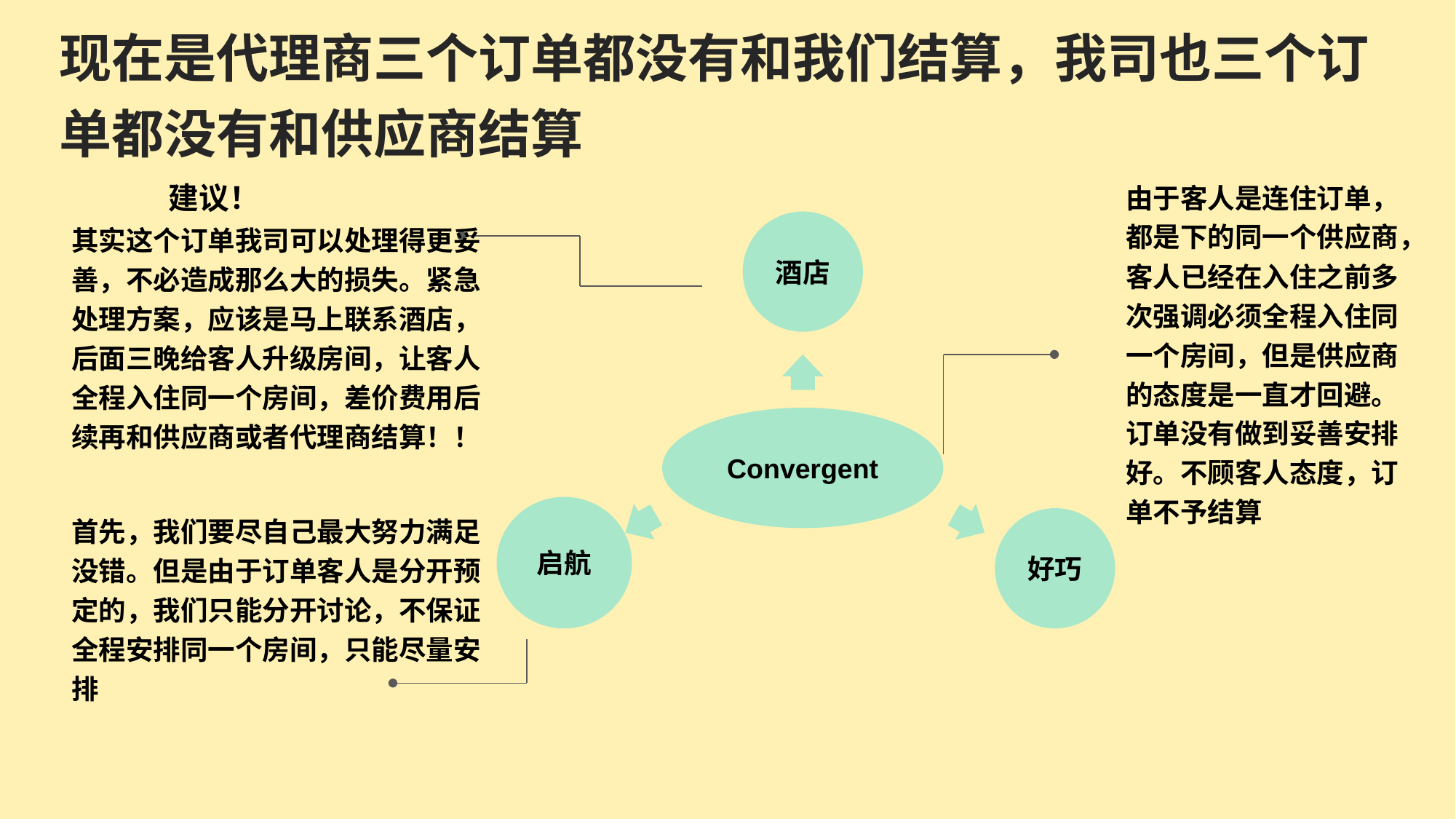

# 现在是代理商三个订单都没有和我们结算，我司也三个订单都没有和供应商结算
由于客人是连住订单，都是下的同一个供应商，客人已经在入住之前多次强调必须全程入住同一个房间，但是供应商的态度是一直才回避。订单没有做到妥善安排好。不顾客人态度，订单不予结算
建议！
其实这个订单我司可以处理得更妥善，不必造成那么大的损失。紧急处理方案，应该是马上联系酒店，后面三晚给客人升级房间，让客人全程入住同一个房间，差价费用后续再和供应商或者代理商结算！！
酒店

Convergent
启航
首先，我们要尽自己最大努力满足没错。但是由于订单客人是分开预定的，我们只能分开讨论，不保证全程安排同一个房间，只能尽量安排

好巧